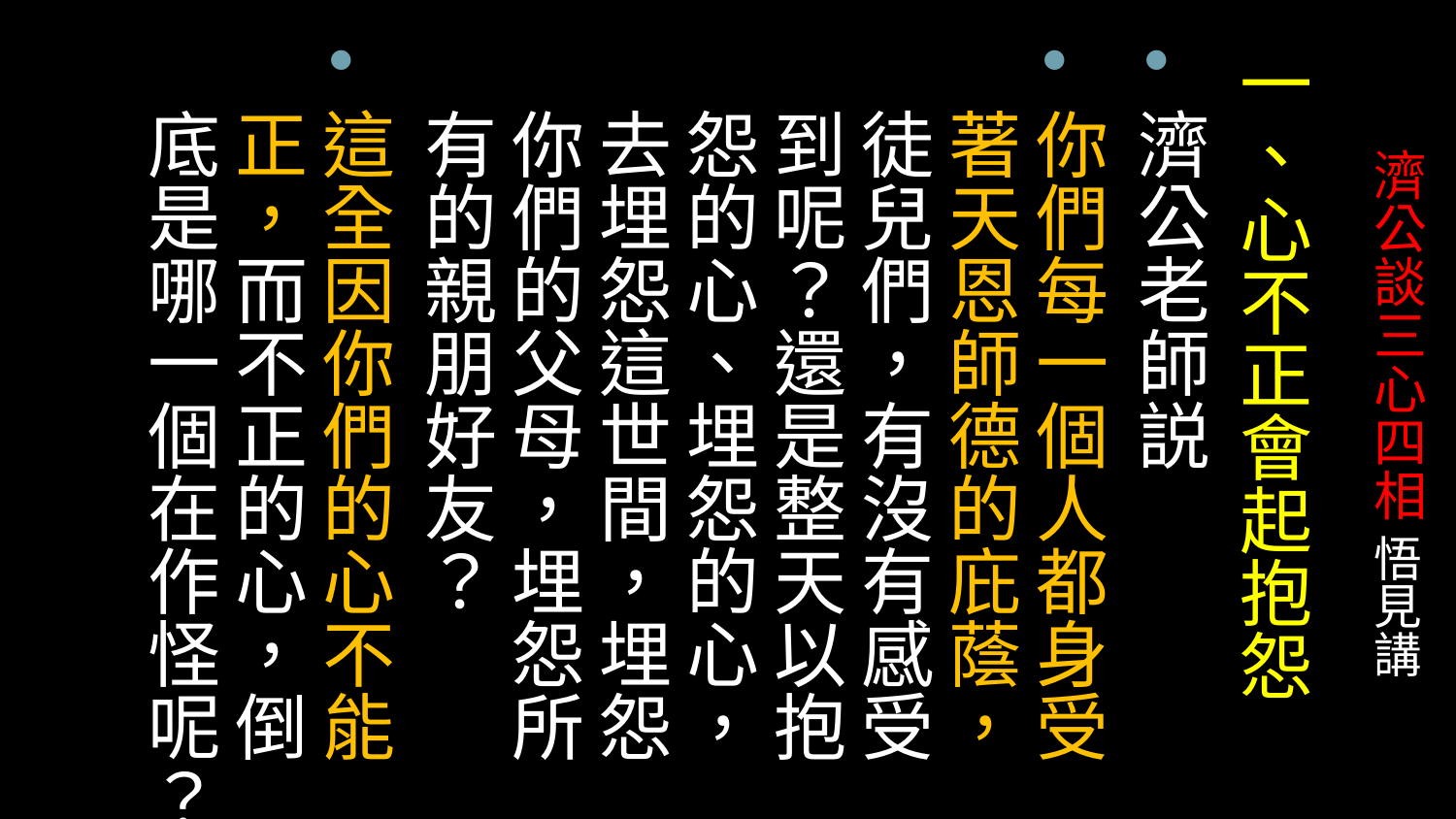

一、心不正會起抱怨
濟公老師説
你們每一個人都身受著天恩師德的庇蔭，徒兒們，有沒有感受到呢？還是整天以抱怨的心、埋怨的心，去埋怨這世間，埋怨你們的父母，埋怨所有的親朋好友？
這全因你們的心不能正，而不正的心，倒底是哪一個在作怪呢？

# 濟公談三心四相 悟見講